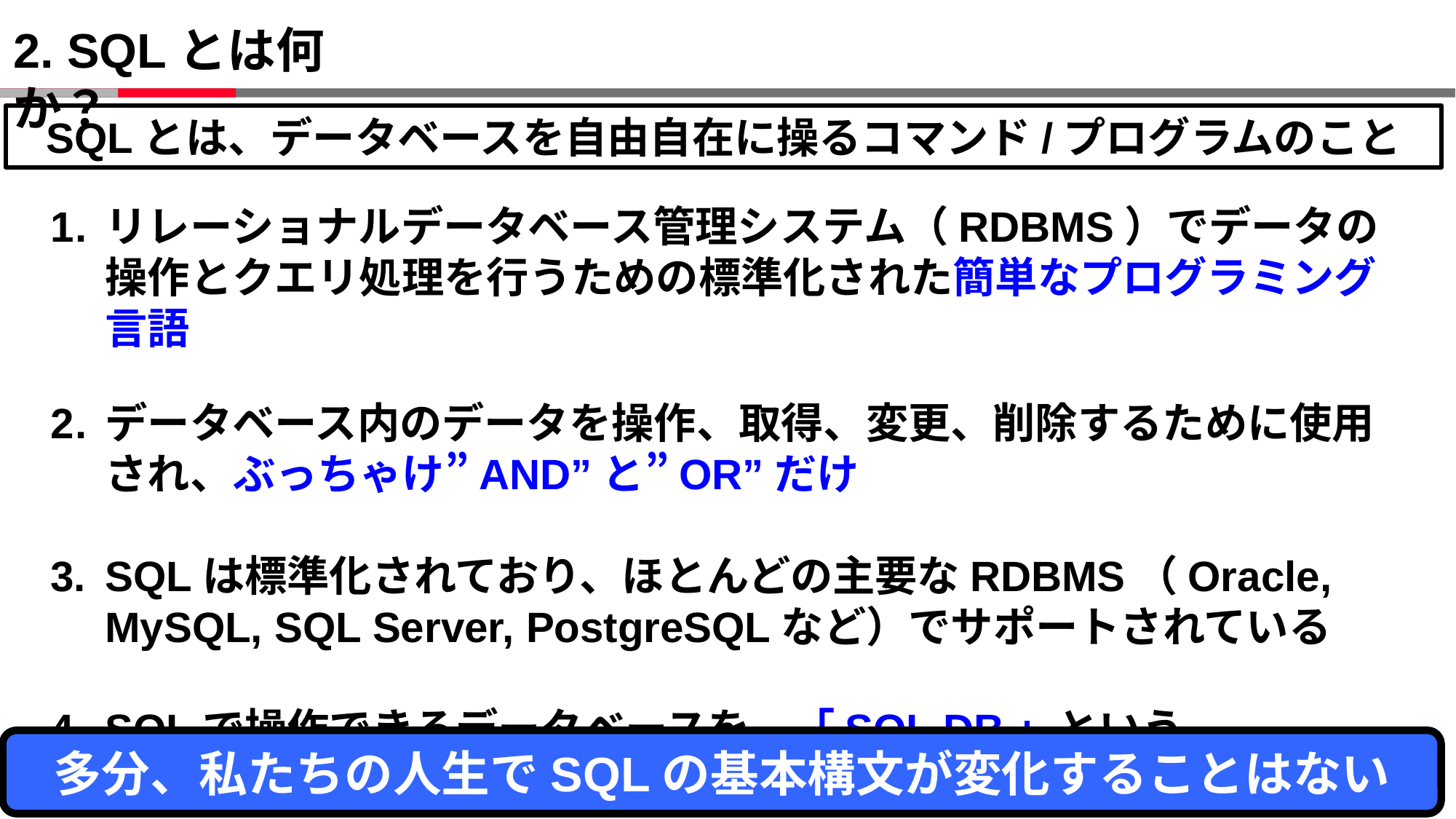

# 2. SQLとは何か？
SQLとは、データベースを自由自在に操るコマンド/プログラムのこと
リレーショナルデータベース管理システム（RDBMS）でデータの操作とクエリ処理を行うための標準化された簡単なプログラミング言語

データベース内のデータを操作、取得、変更、削除するために使用され、ぶっちゃけ”AND”と”OR”だけ
SQLは標準化されており、ほとんどの主要なRDBMS（Oracle, MySQL, SQL Server, PostgreSQLなど）でサポートされている

SQLで操作できるデータベースを、「SQL DB」という

多分、私たちの人生でSQLの基本構文が変化することはない